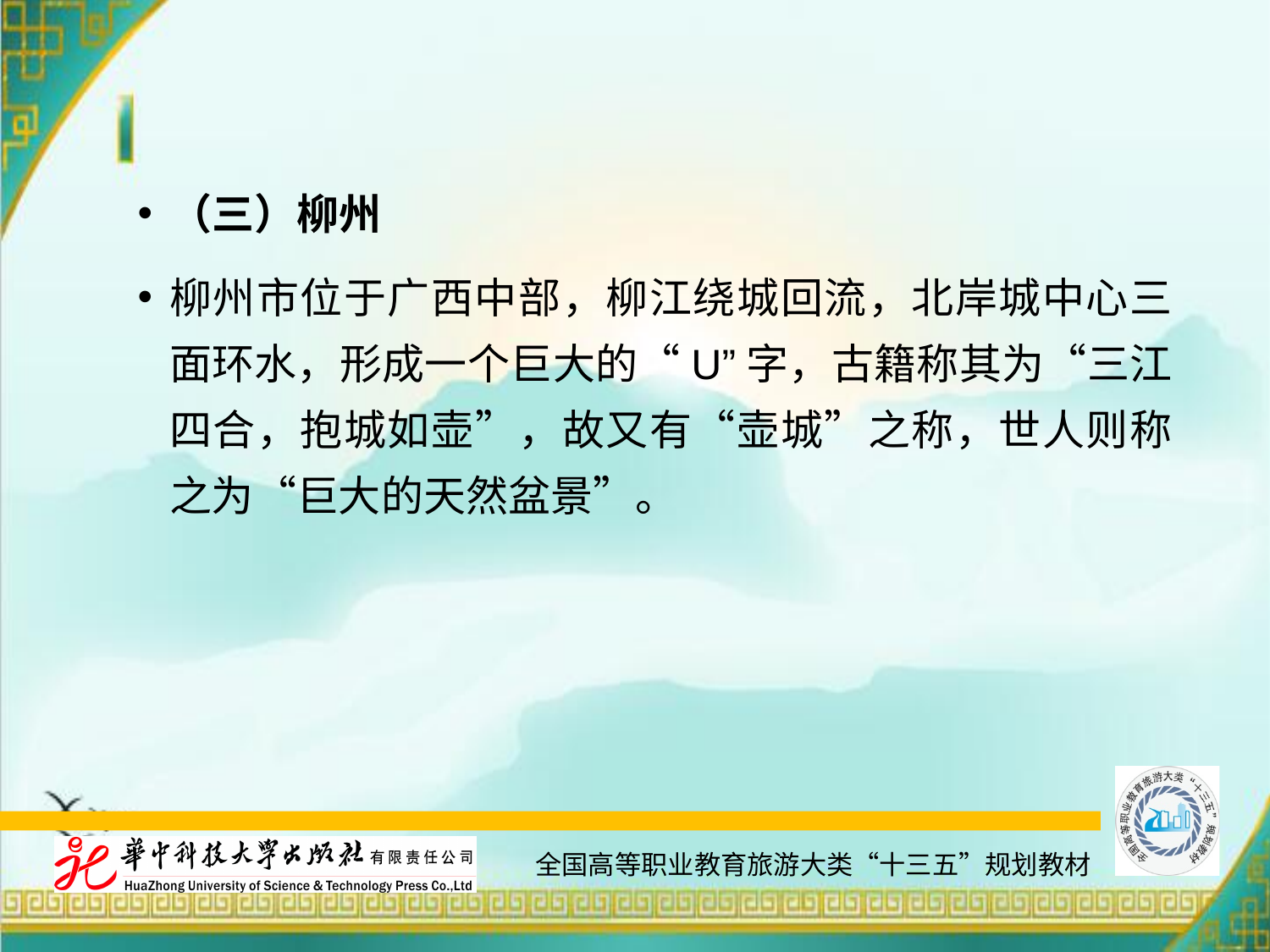

#
（三）柳州
柳州市位于广西中部，柳江绕城回流，北岸城中心三面环水，形成一个巨大的“U”字，古籍称其为“三江四合，抱城如壶”，故又有“壶城”之称，世人则称之为“巨大的天然盆景”。